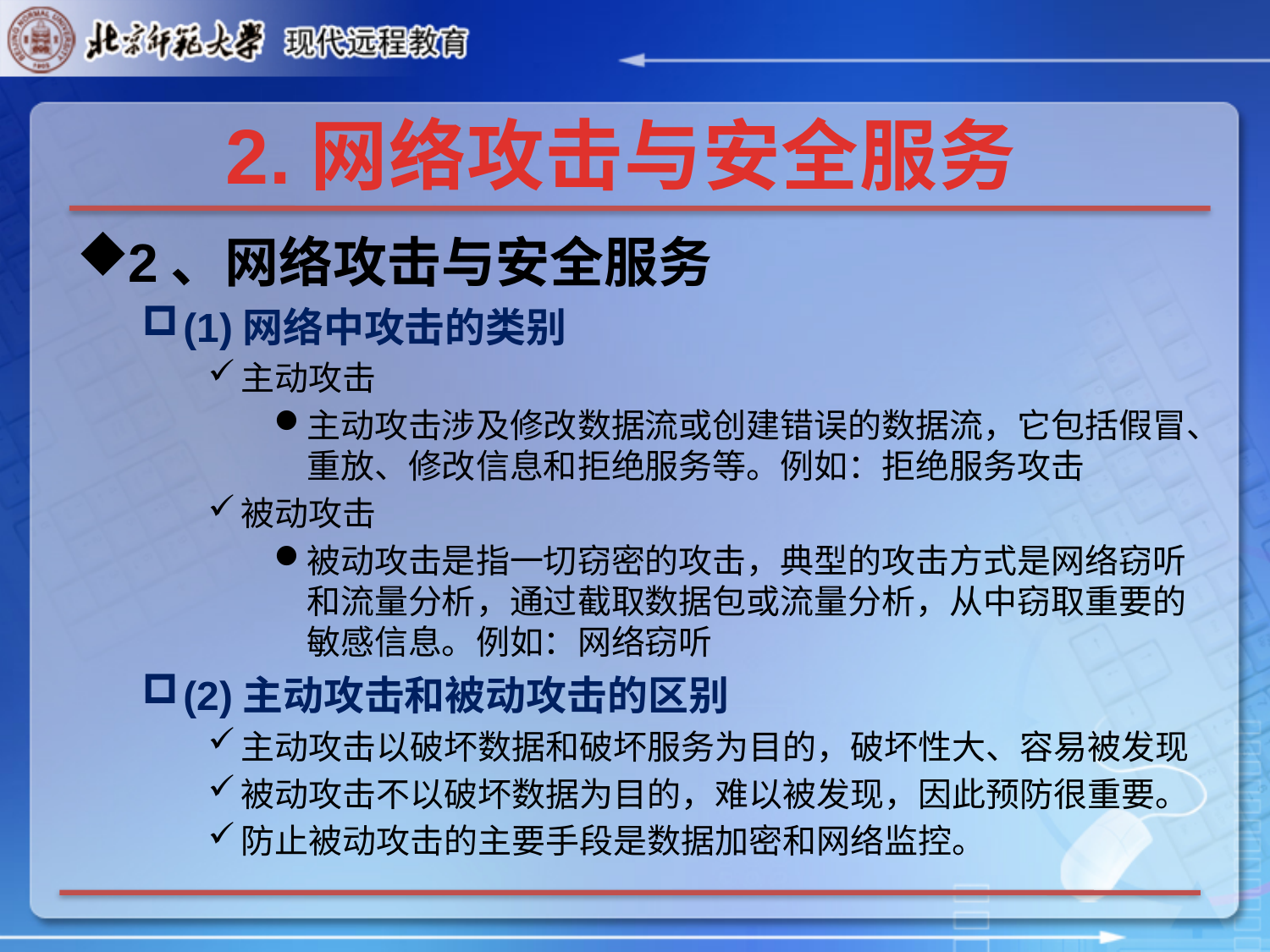

# 2.网络攻击与安全服务
2、网络攻击与安全服务
(1)网络中攻击的类别
主动攻击
主动攻击涉及修改数据流或创建错误的数据流，它包括假冒、重放、修改信息和拒绝服务等。例如：拒绝服务攻击
被动攻击
被动攻击是指一切窃密的攻击，典型的攻击方式是网络窃听和流量分析，通过截取数据包或流量分析，从中窃取重要的敏感信息。例如：网络窃听
(2)主动攻击和被动攻击的区别
主动攻击以破坏数据和破坏服务为目的，破坏性大、容易被发现
被动攻击不以破坏数据为目的，难以被发现，因此预防很重要。
防止被动攻击的主要手段是数据加密和网络监控。